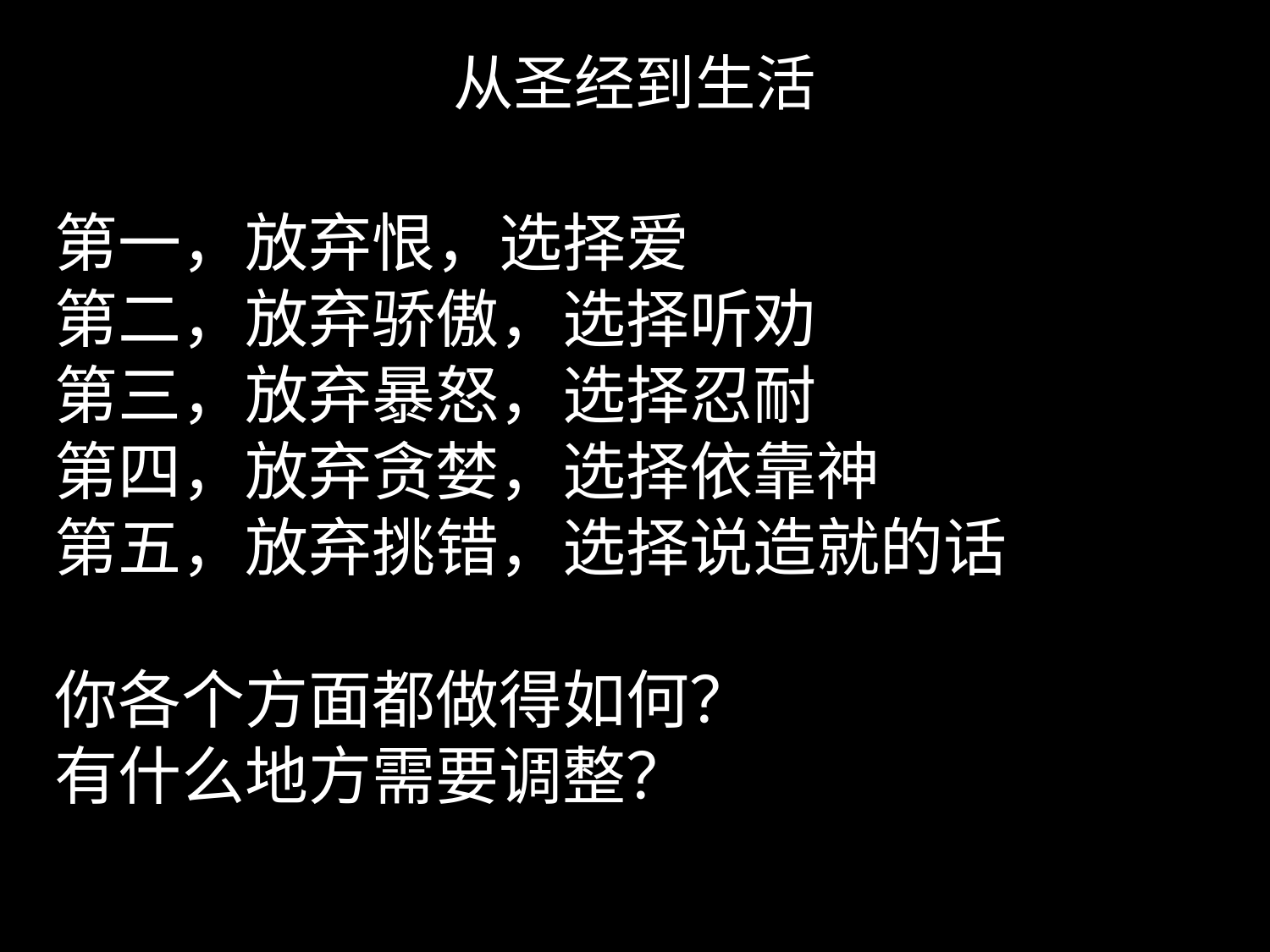

# 从圣经到生活
第一，放弃恨，选择爱
第二，放弃骄傲，选择听劝
第三，放弃暴怒，选择忍耐
第四，放弃贪婪，选择依靠神
第五，放弃挑错，选择说造就的话

你各个方面都做得如何？
有什么地方需要调整？